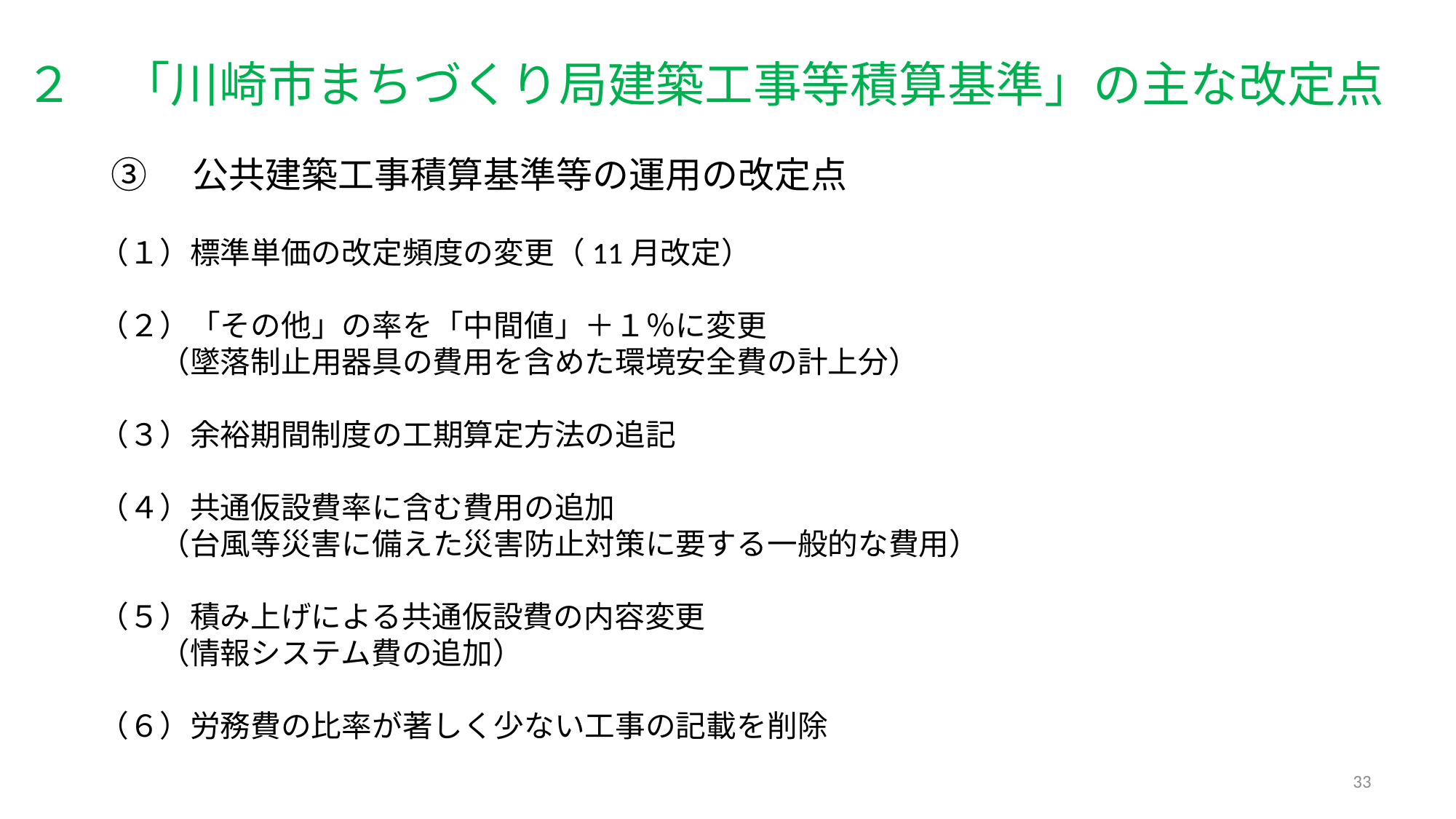

２　「川崎市まちづくり局建築工事等積算基準」の主な改定点
③　公共建築工事積算基準等の運用の改定点
（１）標準単価の改定頻度の変更（11月改定）

（２）「その他」の率を「中間値」＋１％に変更
　　（墜落制止用器具の費用を含めた環境安全費の計上分）

（３）余裕期間制度の工期算定方法の追記

（４）共通仮設費率に含む費用の追加
　　（台風等災害に備えた災害防止対策に要する一般的な費用）

（５）積み上げによる共通仮設費の内容変更
　　（情報システム費の追加）

（６）労務費の比率が著しく少ない工事の記載を削除

33